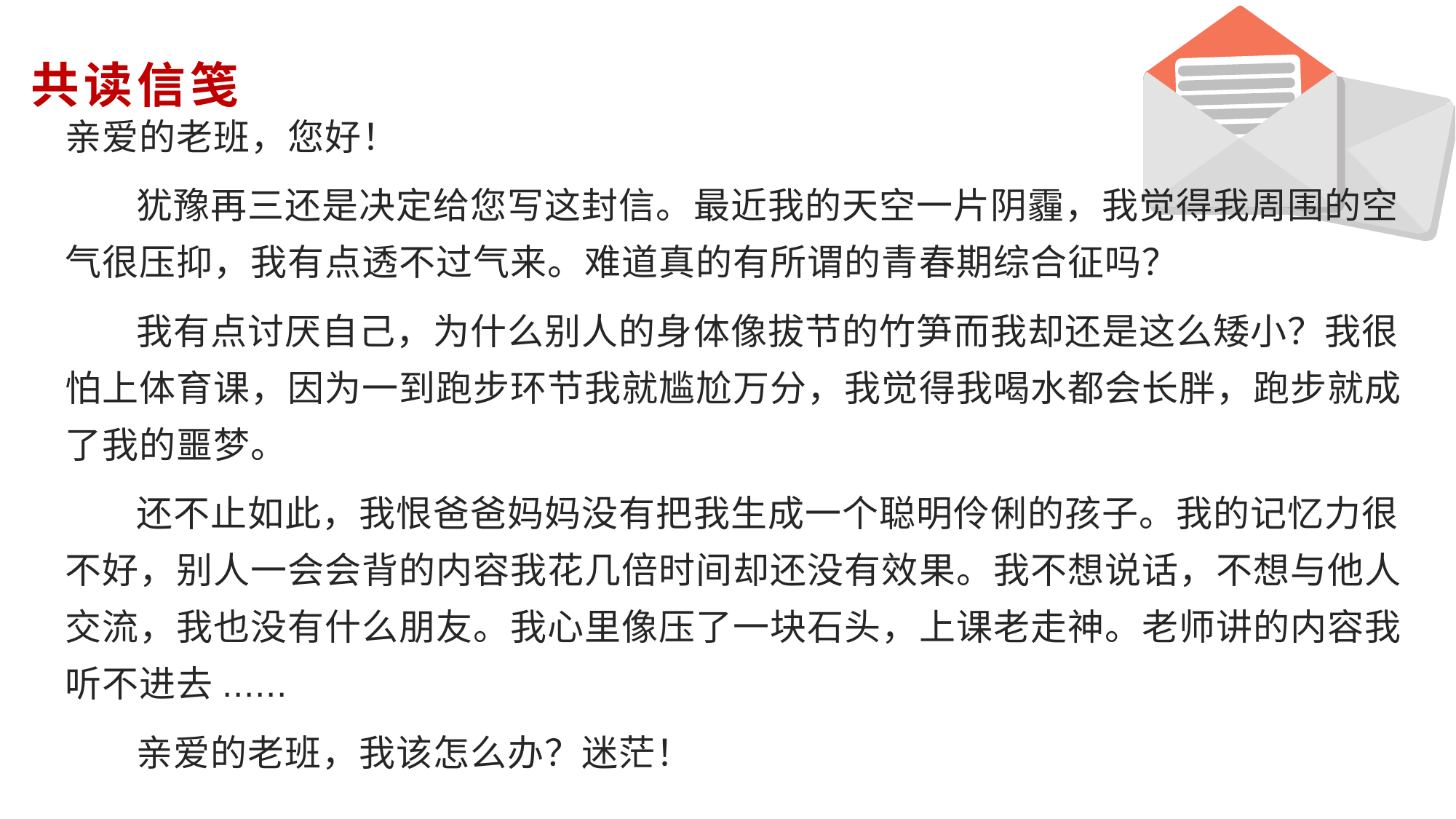

共读信笺
亲爱的老班，您好！
       犹豫再三还是决定给您写这封信。最近我的天空一片阴霾，我觉得我周围的空气很压抑，我有点透不过气来。难道真的有所谓的青春期综合征吗？
       我有点讨厌自己，为什么别人的身体像拔节的竹笋而我却还是这么矮小？我很怕上体育课，因为一到跑步环节我就尴尬万分，我觉得我喝水都会长胖，跑步就成了我的噩梦。
       还不止如此，我恨爸爸妈妈没有把我生成一个聪明伶俐的孩子。我的记忆力很不好，别人一会会背的内容我花几倍时间却还没有效果。我不想说话，不想与他人交流，我也没有什么朋友。我心里像压了一块石头，上课老走神。老师讲的内容我听不进去......
       亲爱的老班，我该怎么办？迷茫！